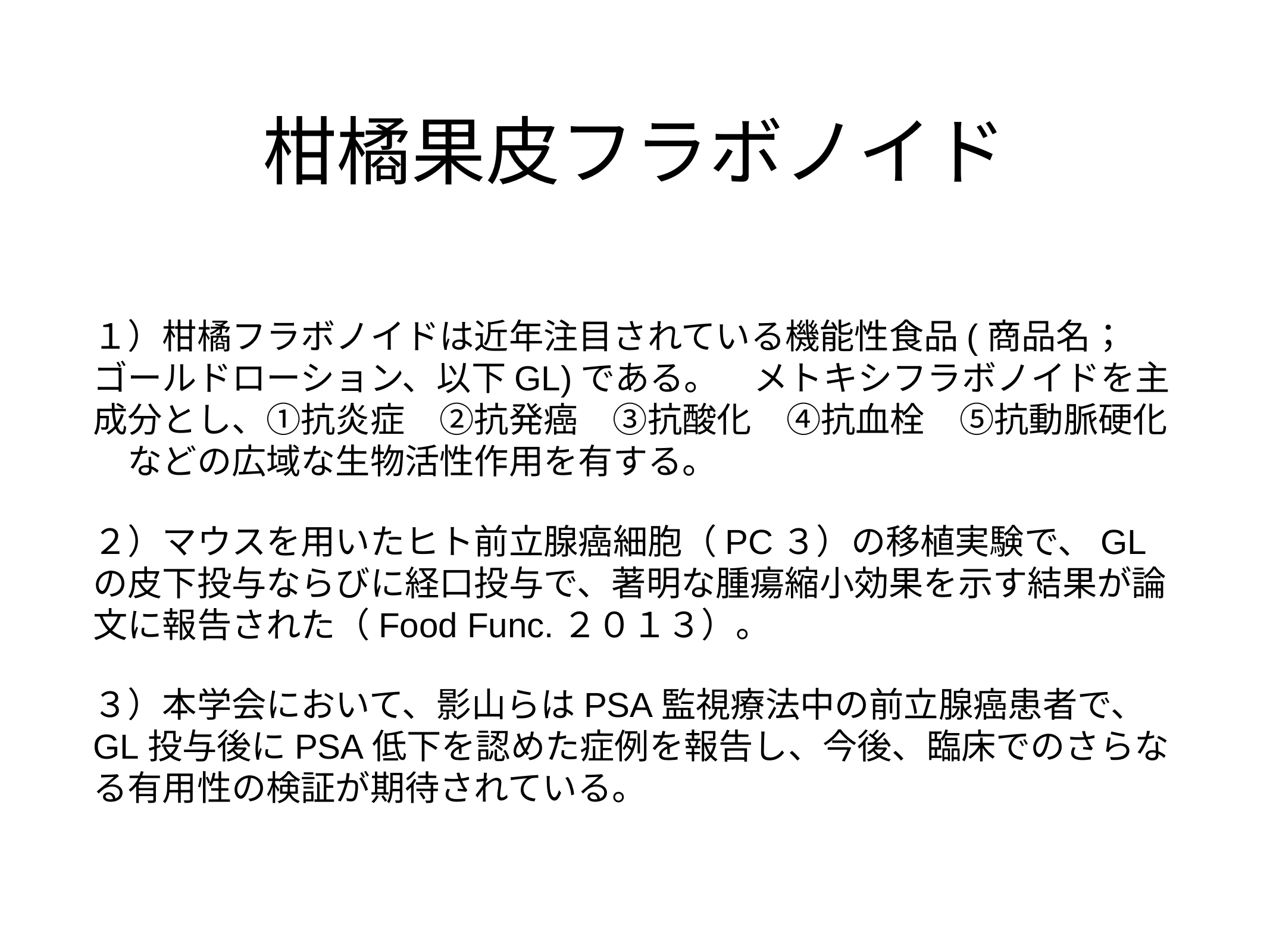

# 柑橘果皮フラボノイド
１）柑橘フラボノイドは近年注目されている機能性食品(商品名；ゴールドローション、以下GL)である。　メトキシフラボノイドを主成分とし、①抗炎症　②抗発癌　③抗酸化　④抗血栓　⑤抗動脈硬化　などの広域な生物活性作用を有する。
２）マウスを用いたヒト前立腺癌細胞（PC３）の移植実験で、GLの皮下投与ならびに経口投与で、著明な腫瘍縮小効果を示す結果が論文に報告された（Food Func.２０１３）。
３）本学会において、影山らはPSA監視療法中の前立腺癌患者で、GL投与後にPSA低下を認めた症例を報告し、今後、臨床でのさらなる有用性の検証が期待されている。